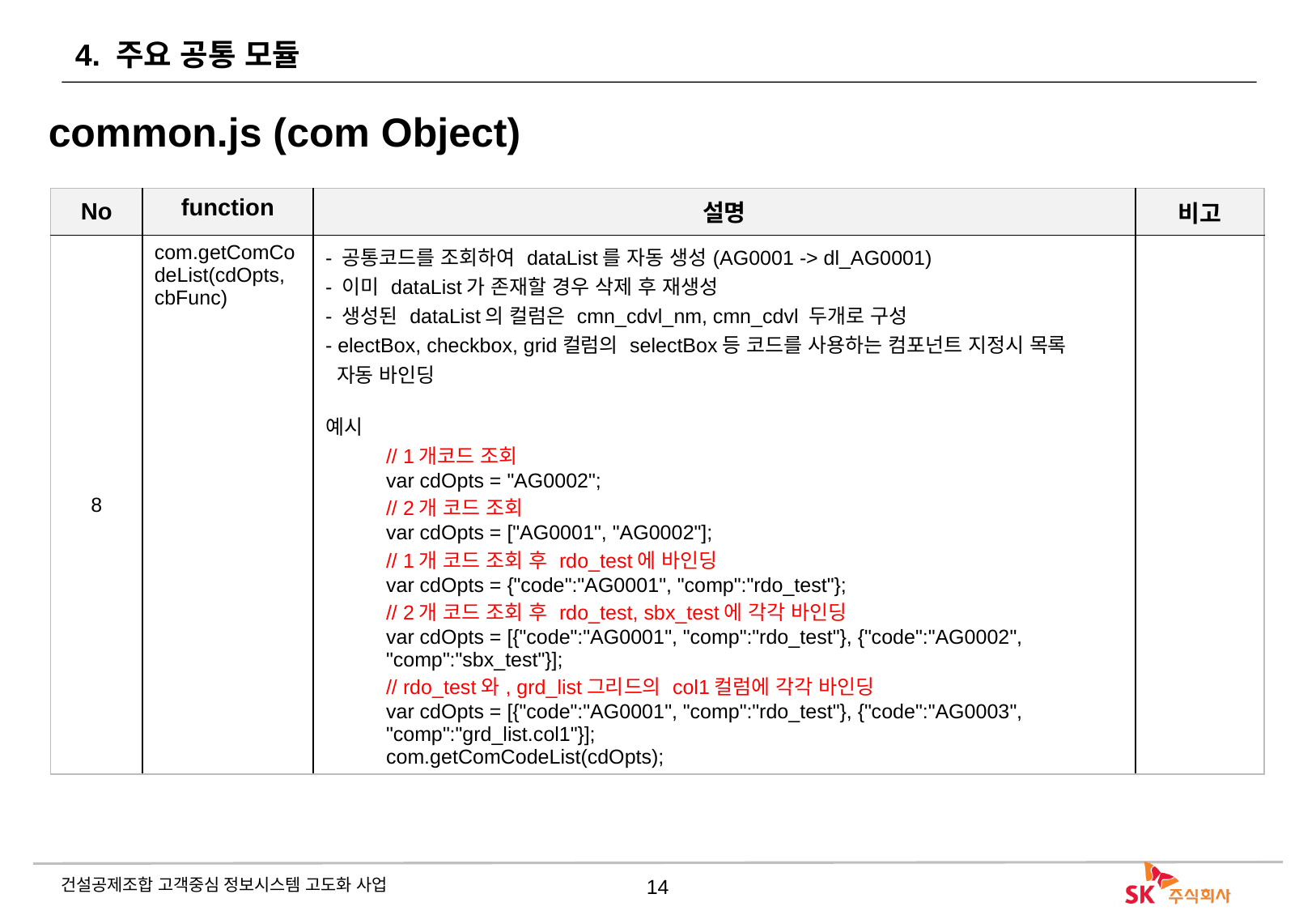

# 4. 주요 공통 모듈
common.js (com Object)
| No | function | 설명 | 비고 |
| --- | --- | --- | --- |
| 8 | com.getComCodeList(cdOpts, cbFunc) | - 공통코드를 조회하여 dataList를 자동 생성(AG0001 -> dl\_AG0001) - 이미 dataList가 존재할 경우 삭제 후 재생성 - 생성된 dataList의 컬럼은 cmn\_cdvl\_nm, cmn\_cdvl 두개로 구성 - electBox, checkbox, grid컬럼의 selectBox등 코드를 사용하는 컴포넌트 지정시 목록 자동 바인딩 예시 // 1개코드 조회 var cdOpts = "AG0002"; // 2개 코드 조회 var cdOpts = ["AG0001", "AG0002"]; // 1개 코드 조회 후 rdo\_test에 바인딩 var cdOpts = {"code":"AG0001", "comp":"rdo\_test"}; // 2개 코드 조회 후 rdo\_test, sbx\_test에 각각 바인딩 var cdOpts = [{"code":"AG0001", "comp":"rdo\_test"}, {"code":"AG0002", "comp":"sbx\_test"}]; // rdo\_test와, grd\_list그리드의 col1컬럼에 각각 바인딩 var cdOpts = [{"code":"AG0001", "comp":"rdo\_test"}, {"code":"AG0003", "comp":"grd\_list.col1"}]; com.getComCodeList(cdOpts); |  |